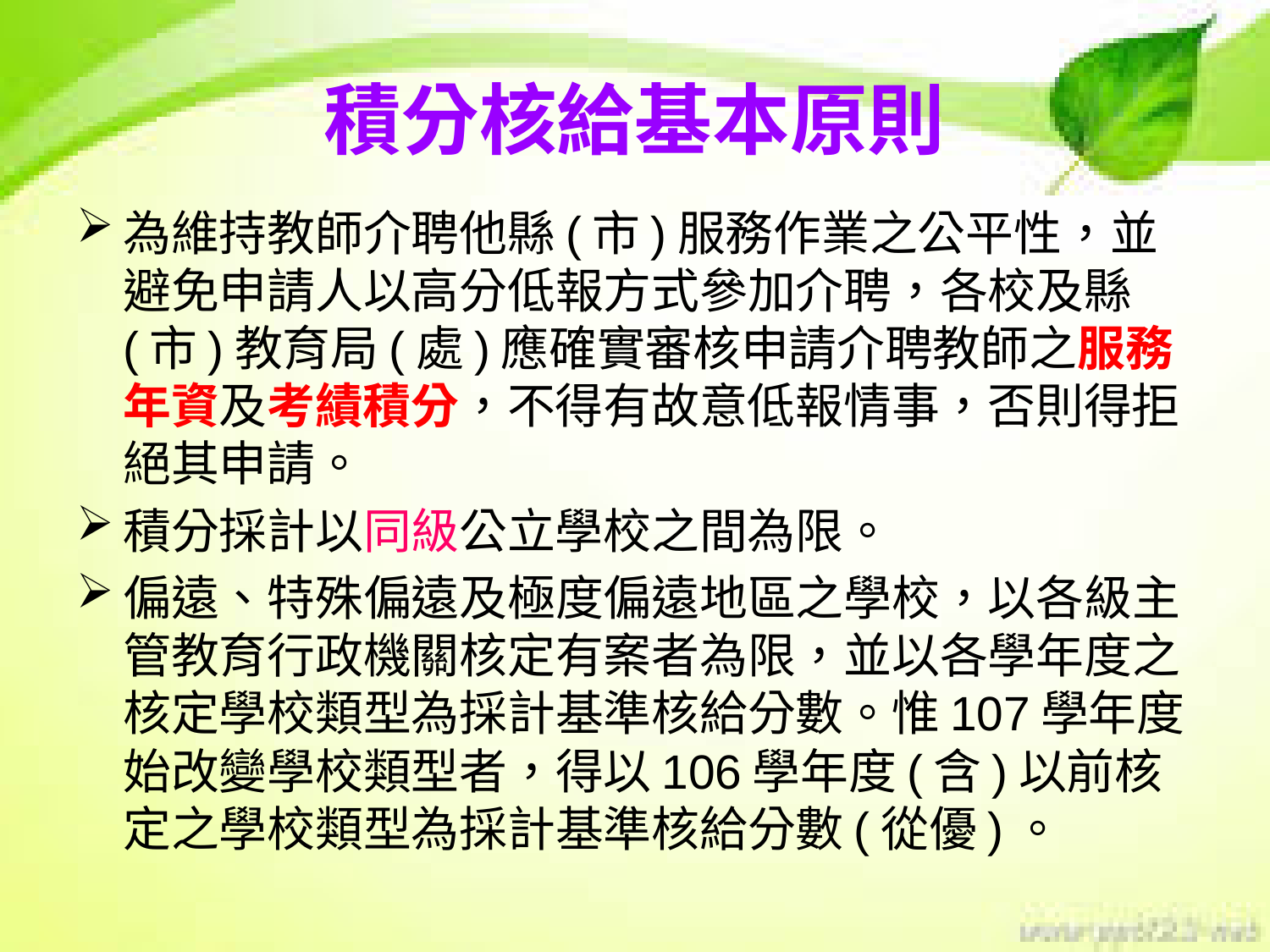

# 積分核給基本原則
為維持教師介聘他縣(市)服務作業之公平性，並避免申請人以高分低報方式參加介聘，各校及縣(市)教育局(處)應確實審核申請介聘教師之服務年資及考績積分，不得有故意低報情事，否則得拒絕其申請。
積分採計以同級公立學校之間為限。
偏遠、特殊偏遠及極度偏遠地區之學校，以各級主管教育行政機關核定有案者為限，並以各學年度之核定學校類型為採計基準核給分數。惟107學年度始改變學校類型者，得以106學年度(含)以前核定之學校類型為採計基準核給分數(從優)。